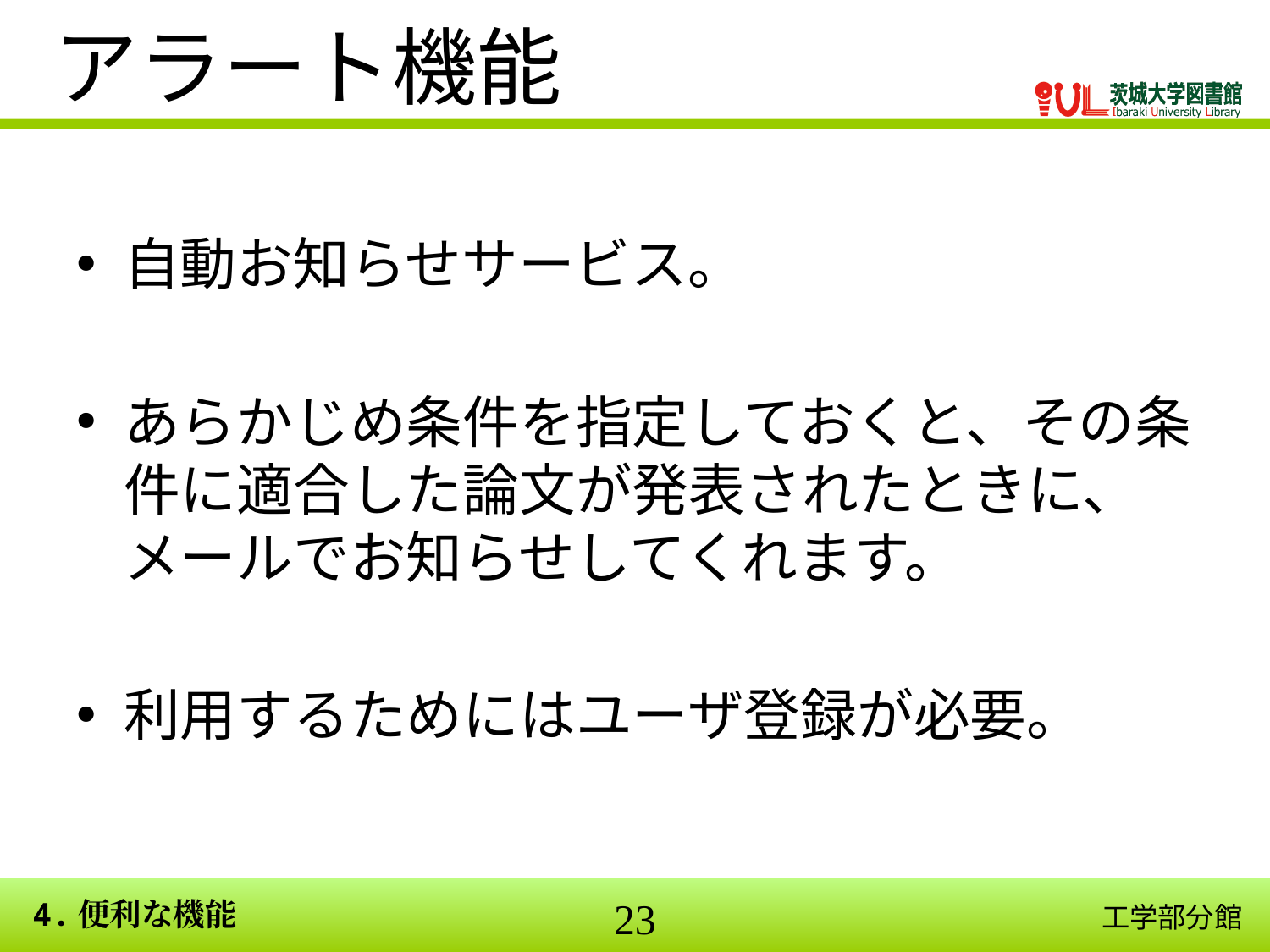

# アラート機能
自動お知らせサービス。

あらかじめ条件を指定しておくと、その条件に適合した論文が発表されたときに、メールでお知らせしてくれます。

利用するためにはユーザ登録が必要。

4.便利な機能